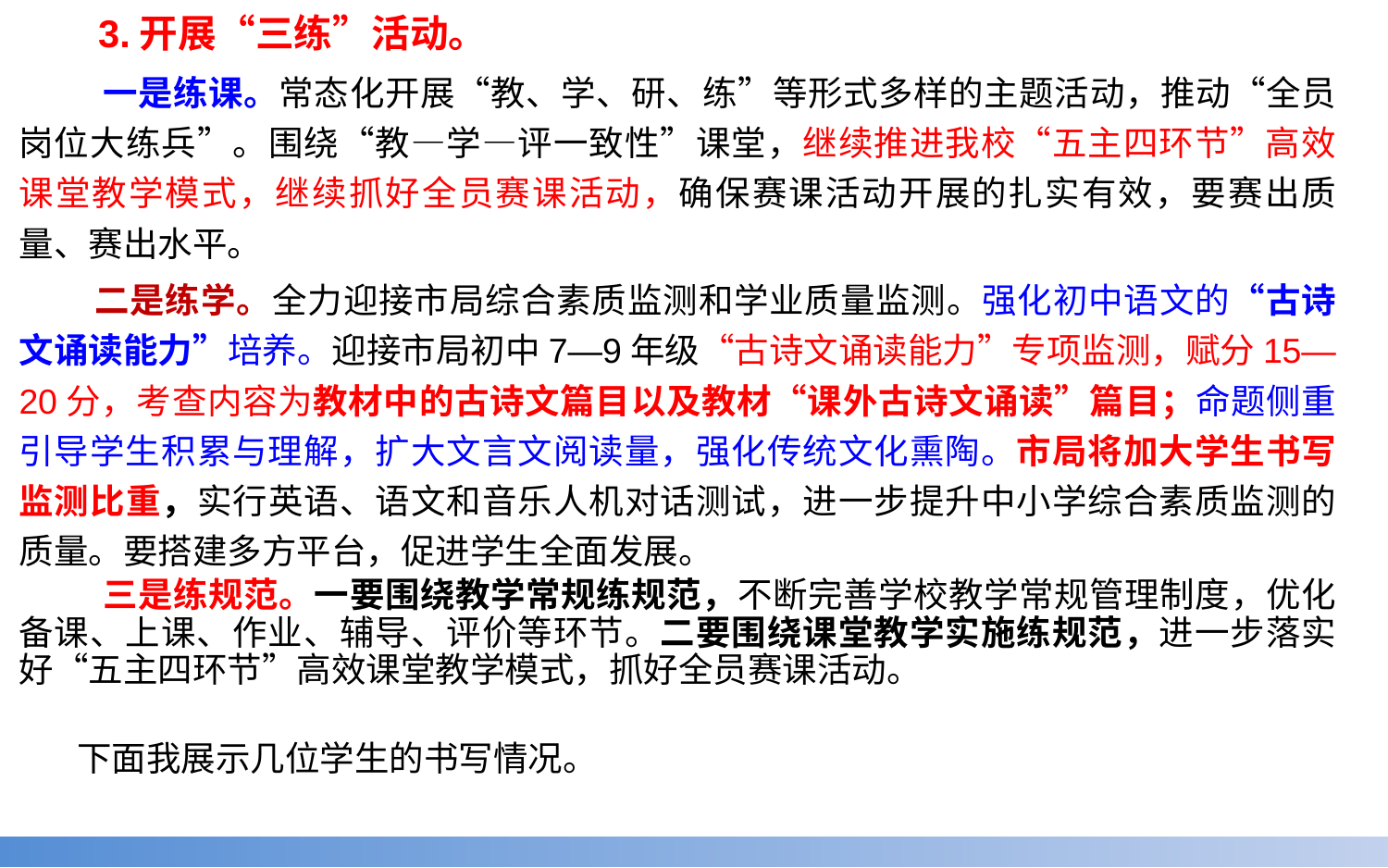

3.开展“三练”活动。
  一是练课。常态化开展“教、学、研、练”等形式多样的主题活动，推动“全员岗位大练兵”。围绕“教—学—评一致性”课堂，继续推进我校“五主四环节”高效课堂教学模式，继续抓好全员赛课活动，确保赛课活动开展的扎实有效，要赛出质量、赛出水平。
 二是练学。全力迎接市局综合素质监测和学业质量监测。强化初中语文的“古诗文诵读能力”培养。迎接市局初中7—9年级“古诗文诵读能力”专项监测，赋分15—20分，考查内容为教材中的古诗文篇目以及教材“课外古诗文诵读”篇目；命题侧重引导学生积累与理解，扩大文言文阅读量，强化传统文化熏陶。市局将加大学生书写监测比重，实行英语、语文和音乐人机对话测试，进一步提升中小学综合素质监测的质量。要搭建多方平台，促进学生全面发展。
  三是练规范。一要围绕教学常规练规范，不断完善学校教学常规管理制度，优化备课、上课、作业、辅导、评价等环节。二要围绕课堂教学实施练规范，进一步落实好“五主四环节”高效课堂教学模式，抓好全员赛课活动。

下面我展示几位学生的书写情况。